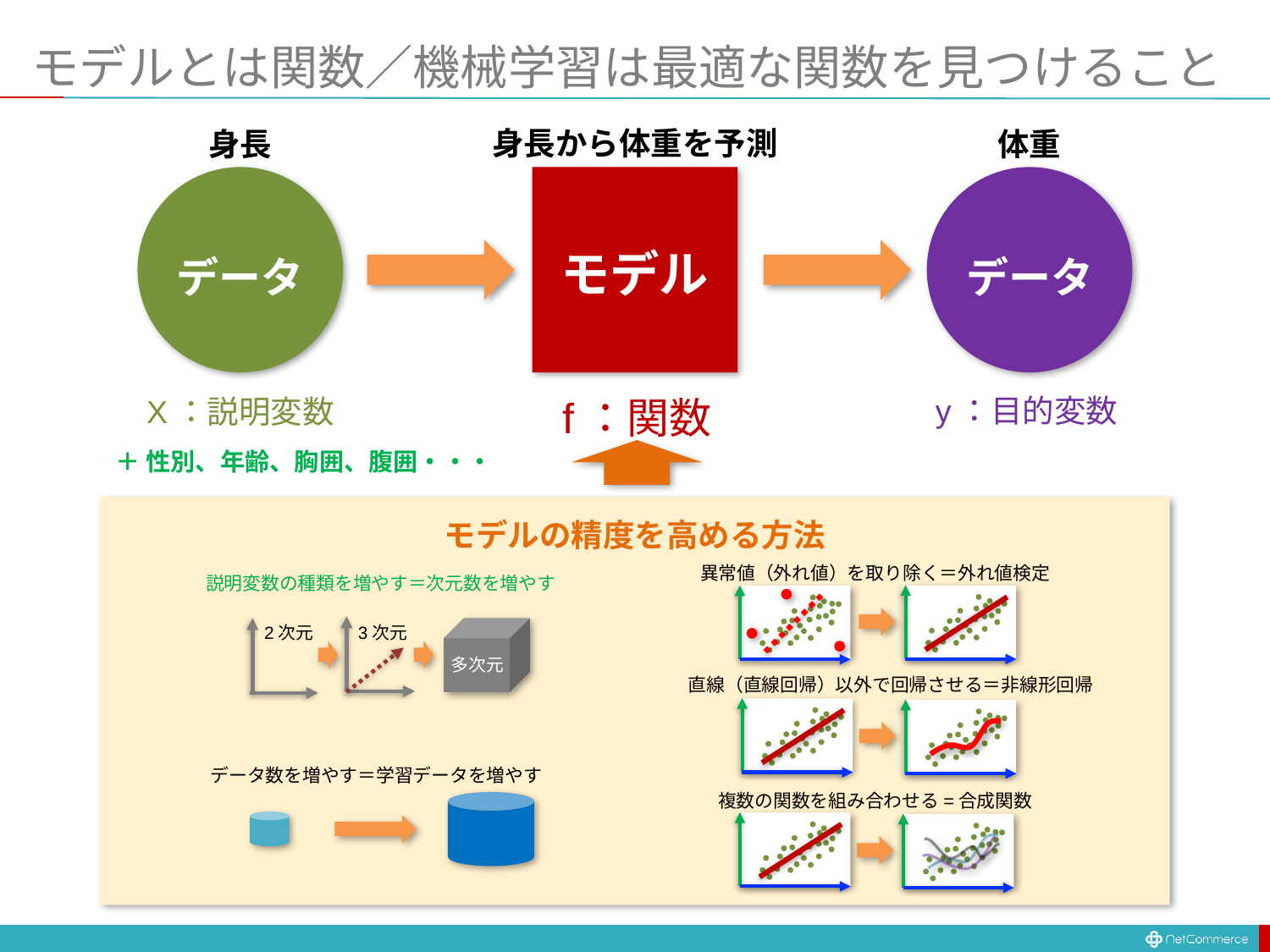

# モデルとは関数／機械学習は最適な関数を見つけること
身長から体重を予測
身長
体重

モデル

データ
データ
f：関数
y：目的変数
X：説明変数

＋ 性別、年齢、胸囲、腹囲・・・

モデルの精度を高める方法
異常値（外れ値）を取り除く＝外れ値検定
説明変数の種類を増やす＝次元数を増やす
3次元
2次元

多次元

直線（直線回帰）以外で回帰させる＝非線形回帰

データ数を増やす＝学習データを増やす
複数の関数を組み合わせる=合成関数